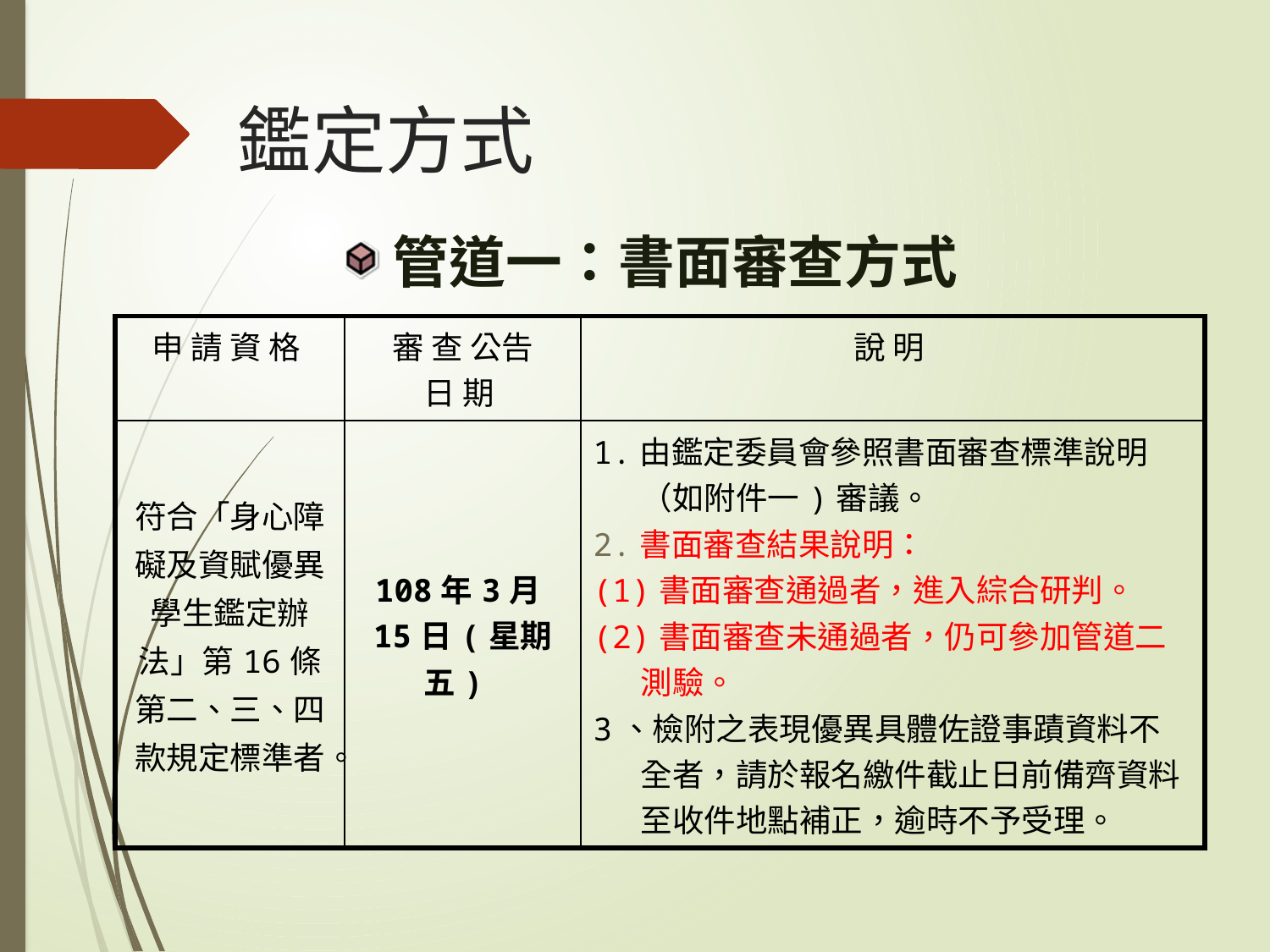

# 鑑定方式
管道一：書面審查方式

| 申 請 資 格 | 審 查 公告 日 期 | 說 明 |
| --- | --- | --- |
| 符合「身心障礙及資賦優異學生鑑定辦法」第16條第二、三、四款規定標準者。 | 108年3月15日(星期五) | 1.由鑑定委員會參照書面審查標準說明（如附件一)審議。 2.書面審查結果說明： (1)書面審查通過者，進入綜合研判。 (2)書面審查未通過者，仍可參加管道二測驗。 3、檢附之表現優異具體佐證事蹟資料不全者，請於報名繳件截止日前備齊資料至收件地點補正，逾時不予受理。 |